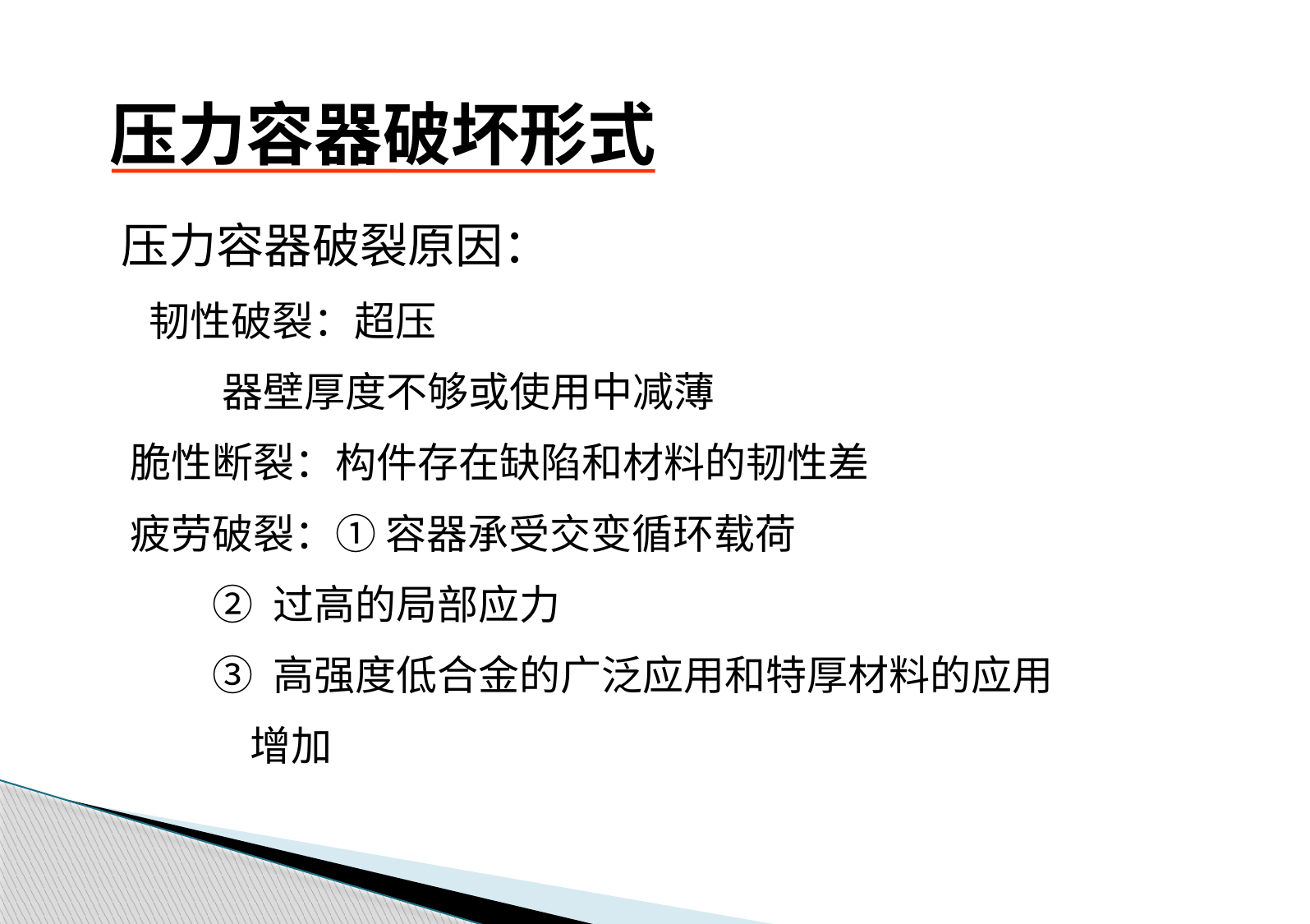

# 压力容器破坏形式

  压力容器破裂原因：
       韧性破裂：超压
             器壁厚度不够或使用中减薄
   脆性断裂：构件存在缺陷和材料的韧性差
   疲劳破裂：① 容器承受交变循环载荷
             ② 过高的局部应力
             ③ 高强度低合金的广泛应用和特厚材料的应用
                增加